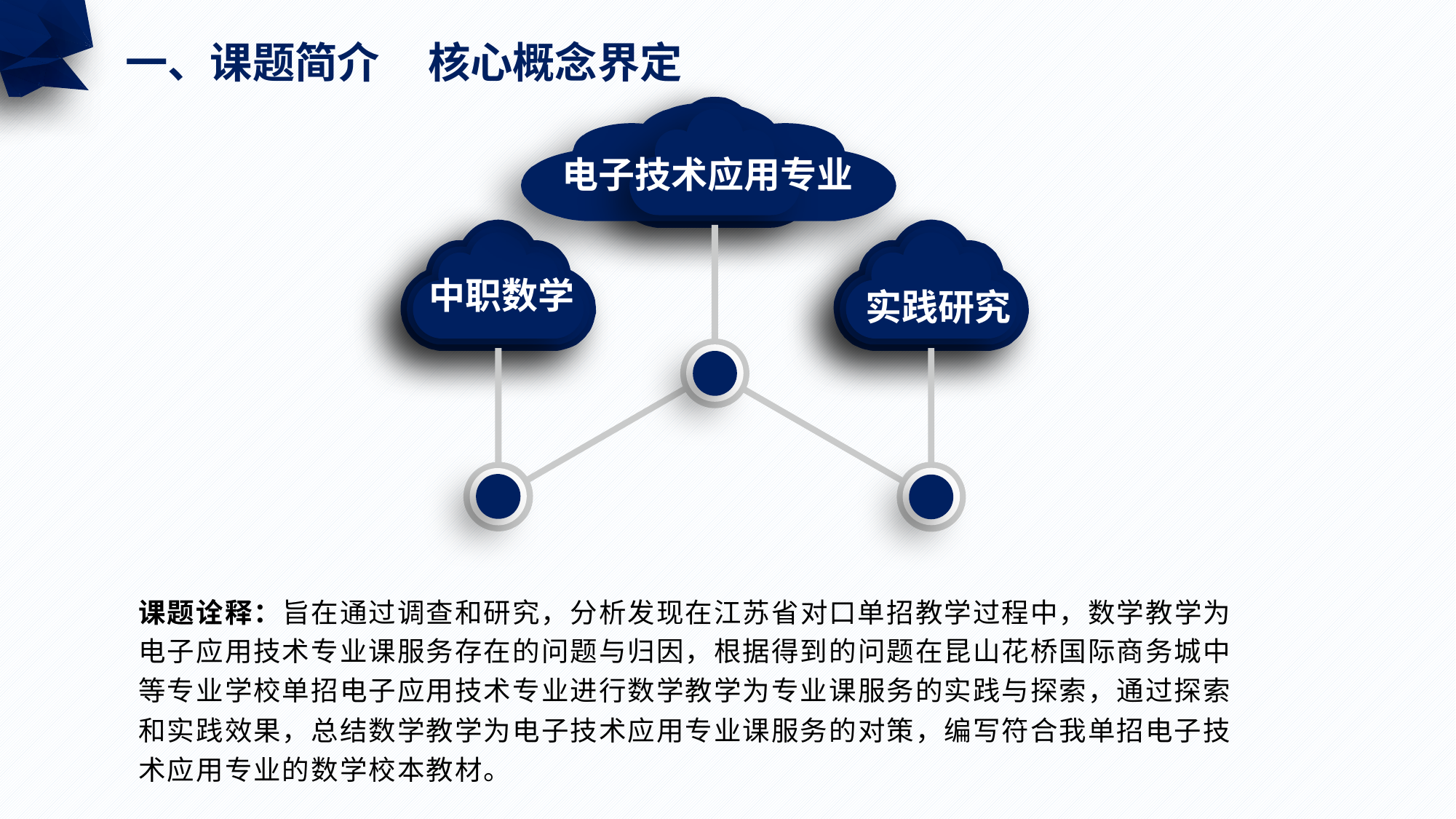

一、课题简介     核心概念界定

电子技术应用专业

中职数学

实践研究

课题诠释：旨在通过调查和研究，分析发现在江苏省对口单招教学过程中，数学教学为电子应用技术专业课服务存在的问题与归因，根据得到的问题在昆山花桥国际商务城中等专业学校单招电子应用技术专业进行数学教学为专业课服务的实践与探索，通过探索和实践效果，总结数学教学为电子技术应用专业课服务的对策，编写符合我单招电子技术应用专业的数学校本教材。